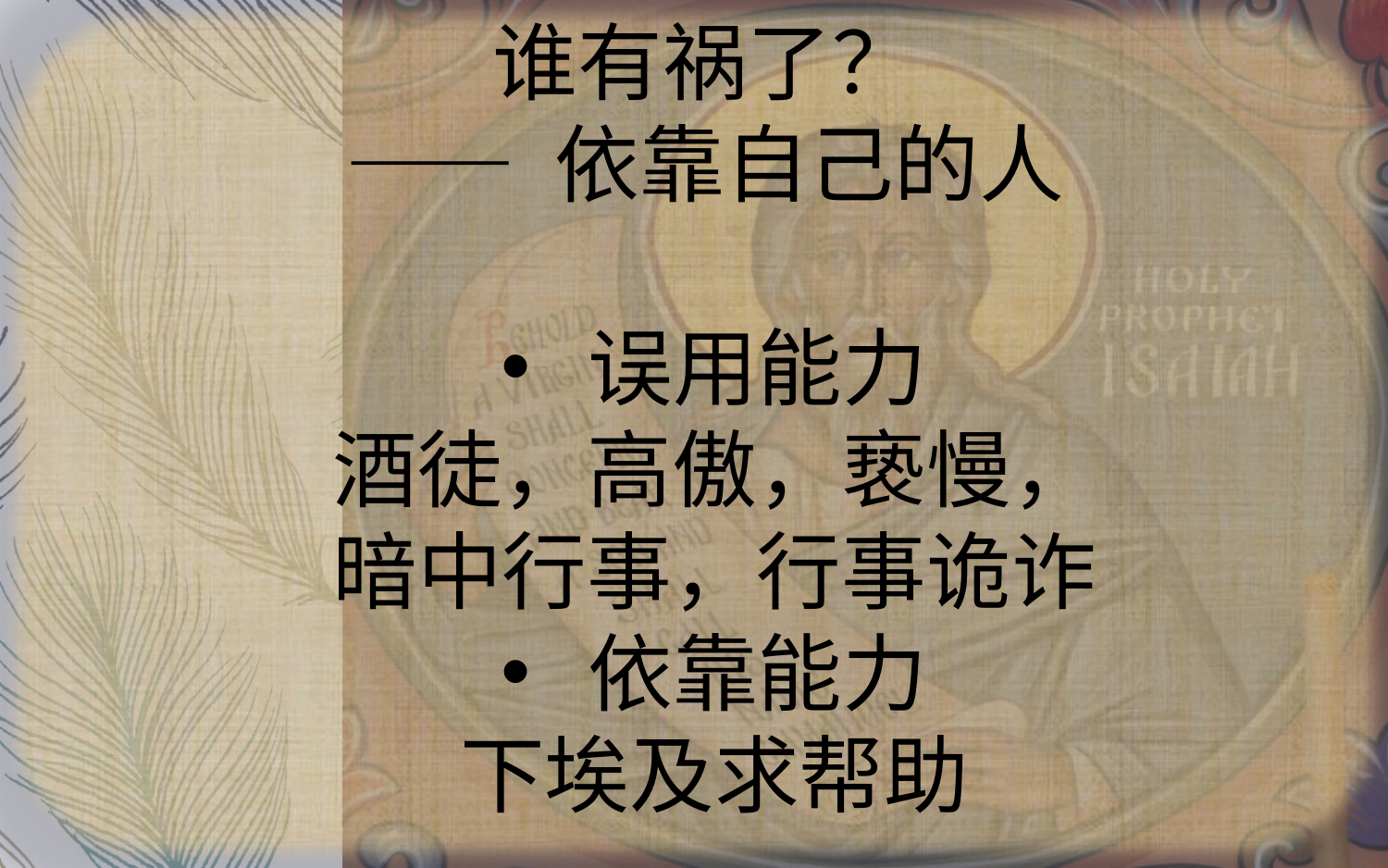

谁有祸了？
—— 依靠自己的人

误用能力
酒徒，高傲，亵慢，
暗中行事，行事诡诈
依靠能力
下埃及求帮助